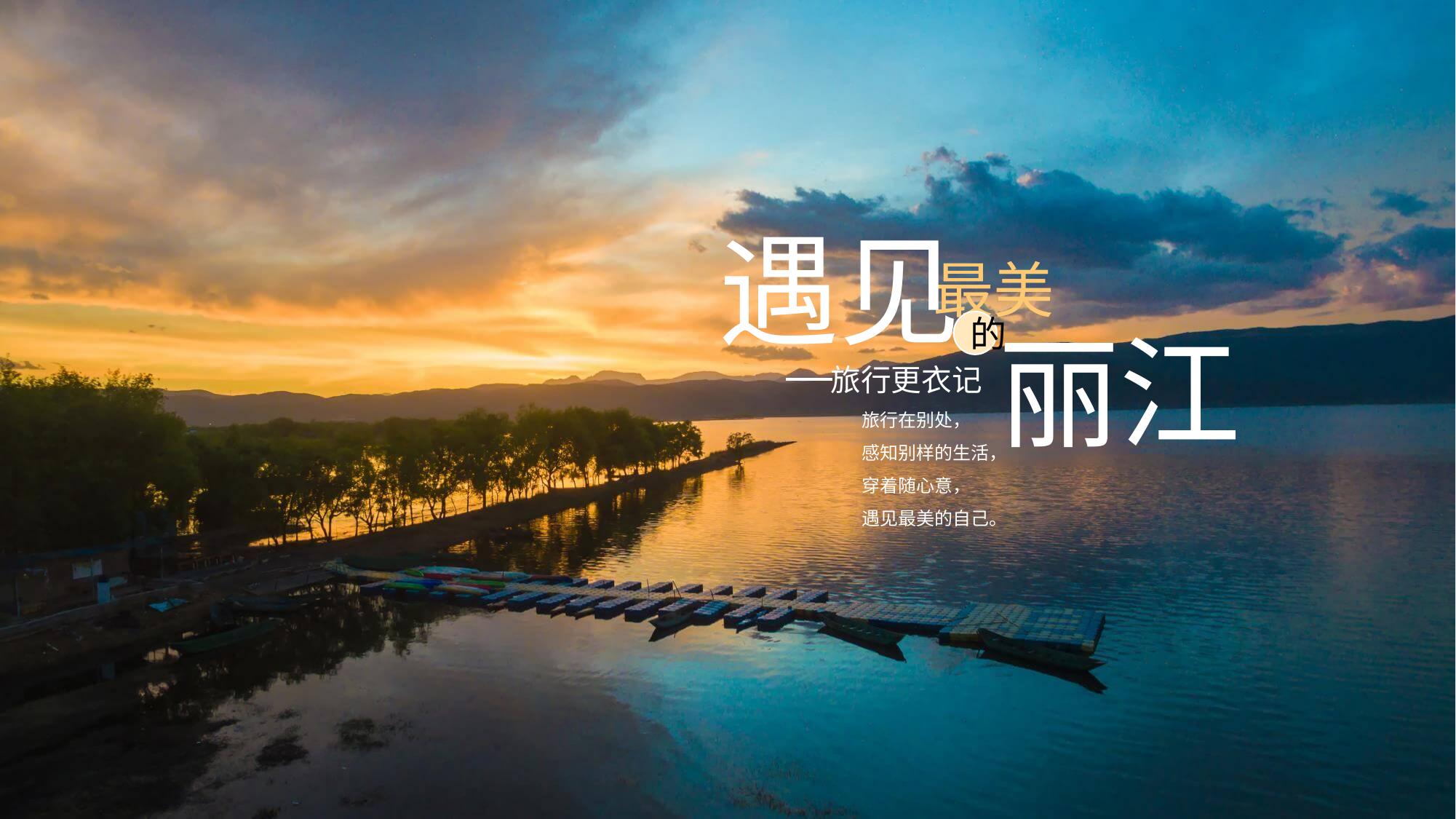

遇见
最美
的
丽江
旅行更衣记
旅行在别处，
感知别样的生活，
穿着随心意，
遇见最美的自己。